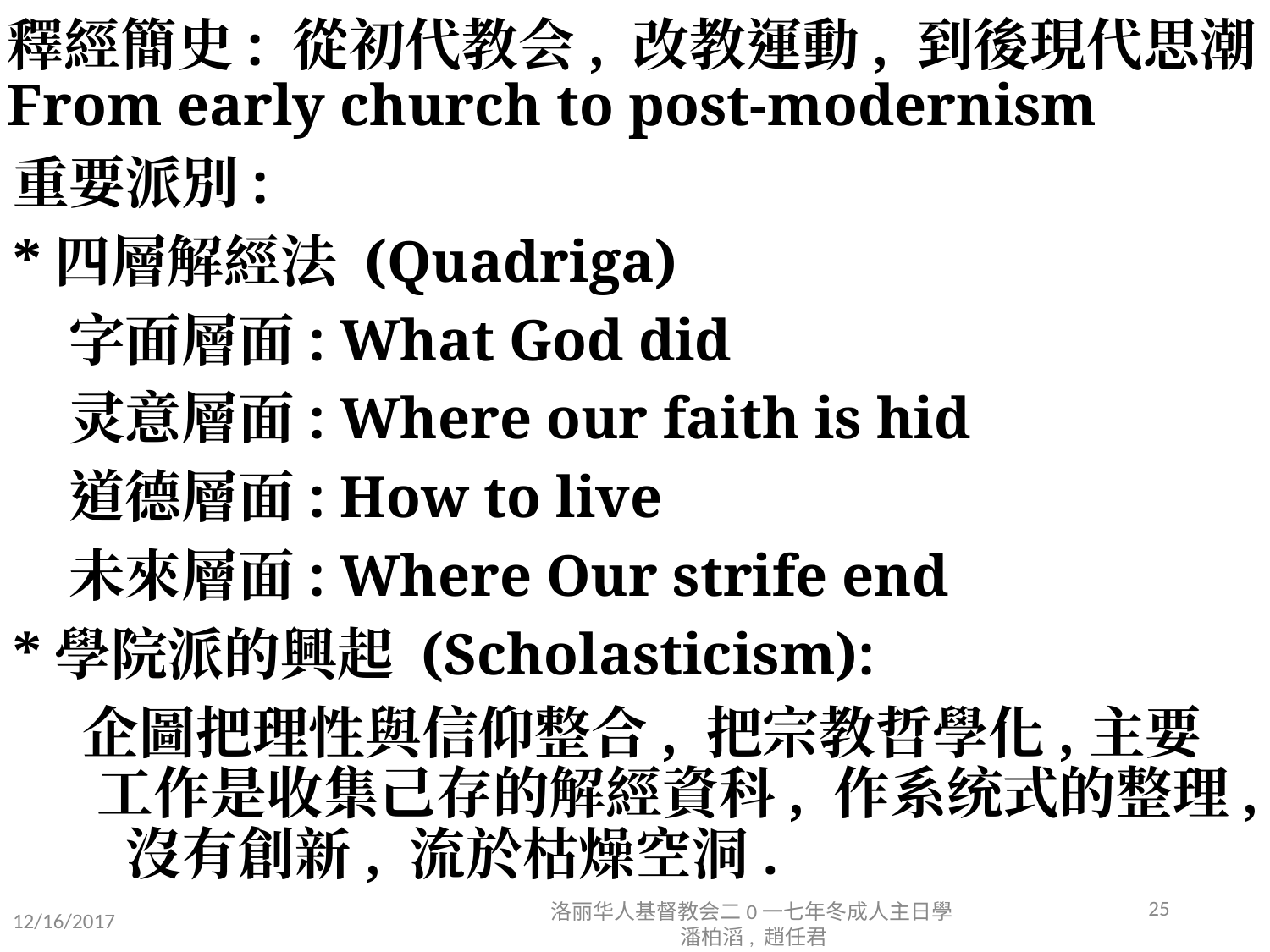

# 釋經簡史: 從初代教会, 改教運動, 到後現代思潮 From early church to post-modernism
重要派別:
*四層解經法 (Quadriga)
   字面層面: What God did
   灵意層面: Where our faith is hid
   道德層面: How to live
   未來層面: Where Our strife end
*學院派的興起 (Scholasticism):
    企圖把理性與信仰整合, 把宗教哲學化,主要工作是收集己存的解經資科, 作系统式的整理, 沒有創新, 流於枯燥空洞.

25
12/16/2017
洛丽华人基督教会二0一七年冬成人主日學   潘柏滔, 趙任君